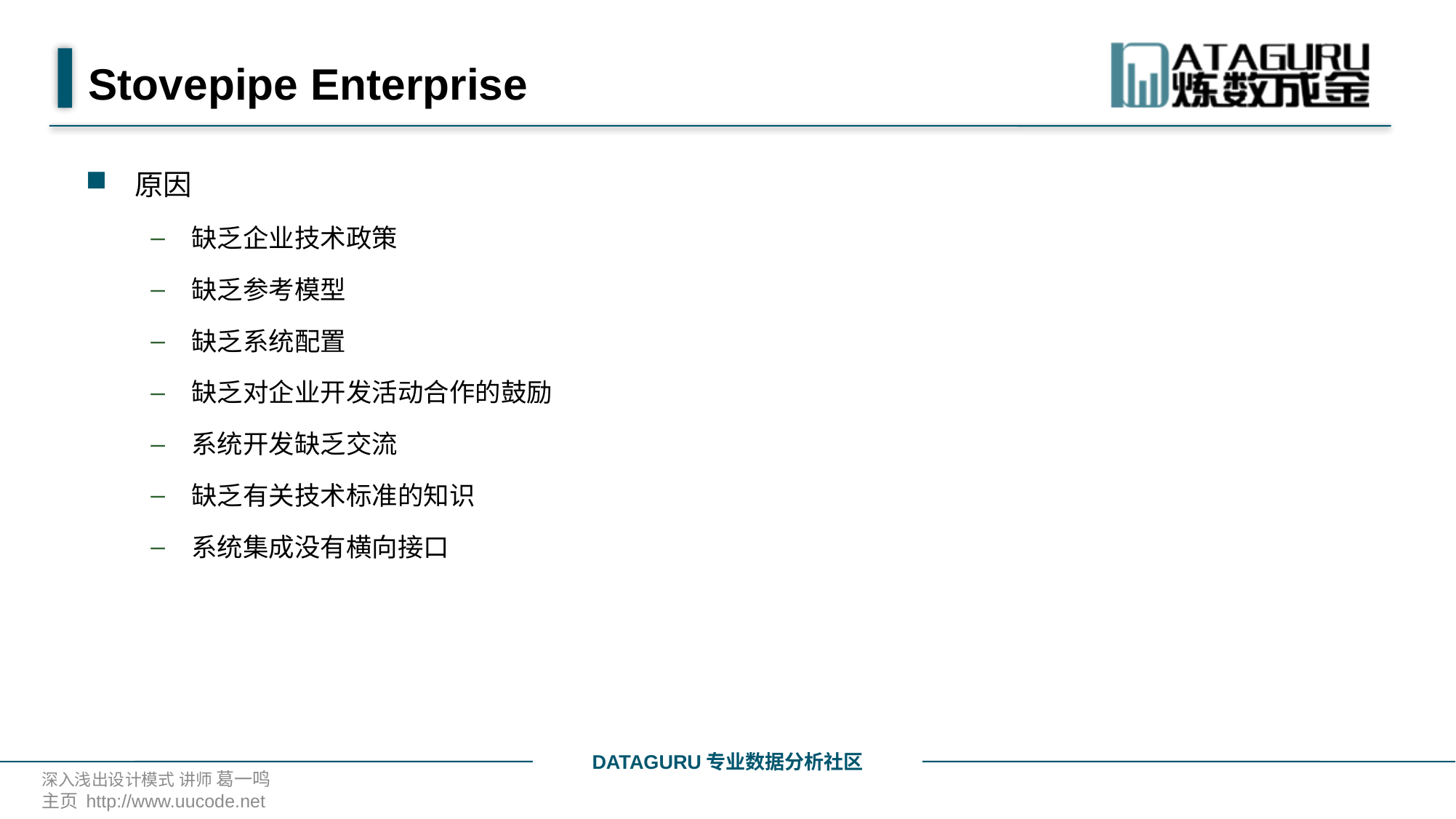

# Stovepipe Enterprise
原因
缺乏企业技术政策
缺乏参考模型
缺乏系统配置
缺乏对企业开发活动合作的鼓励
系统开发缺乏交流
缺乏有关技术标准的知识
系统集成没有横向接口